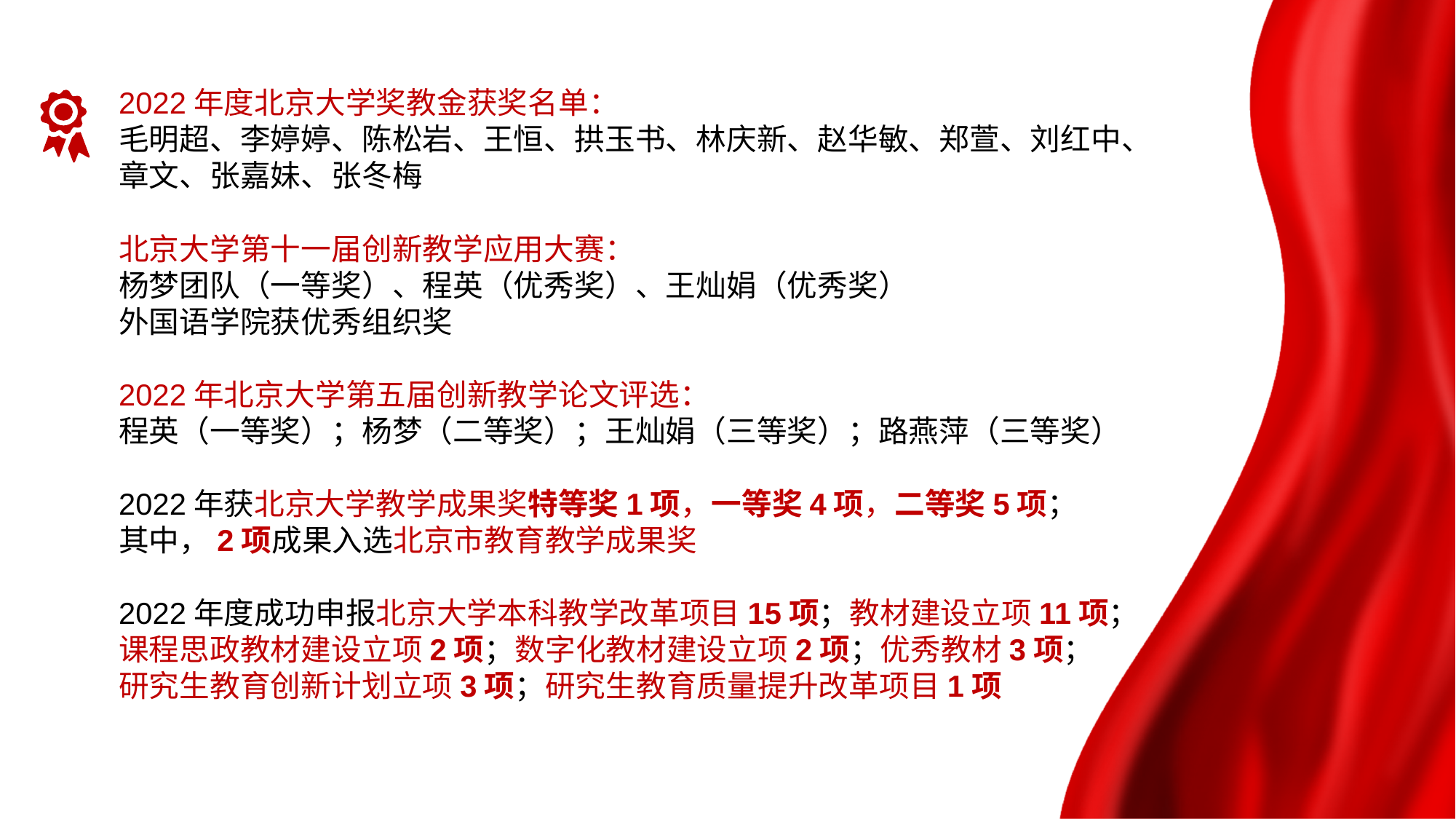

2022年度北京大学奖教金获奖名单：
毛明超、李婷婷、陈松岩、王恒、拱玉书、林庆新、赵华敏、郑萱、刘红中、
章文、张嘉妹、张冬梅

北京大学第十一届创新教学应用大赛：
杨梦团队（一等奖）、程英（优秀奖）、王灿娟（优秀奖）
外国语学院获优秀组织奖

2022年北京大学第五届创新教学论文评选：
程英（一等奖）；杨梦（二等奖）；王灿娟（三等奖）；路燕萍（三等奖）

2022年获北京大学教学成果奖特等奖1项，一等奖4项，二等奖5项；
其中，2项成果入选北京市教育教学成果奖

2022年度成功申报北京大学本科教学改革项目15项；教材建设立项11项；
课程思政教材建设立项2项；数字化教材建设立项2项；优秀教材3项；
研究生教育创新计划立项3项；研究生教育质量提升改革项目1项